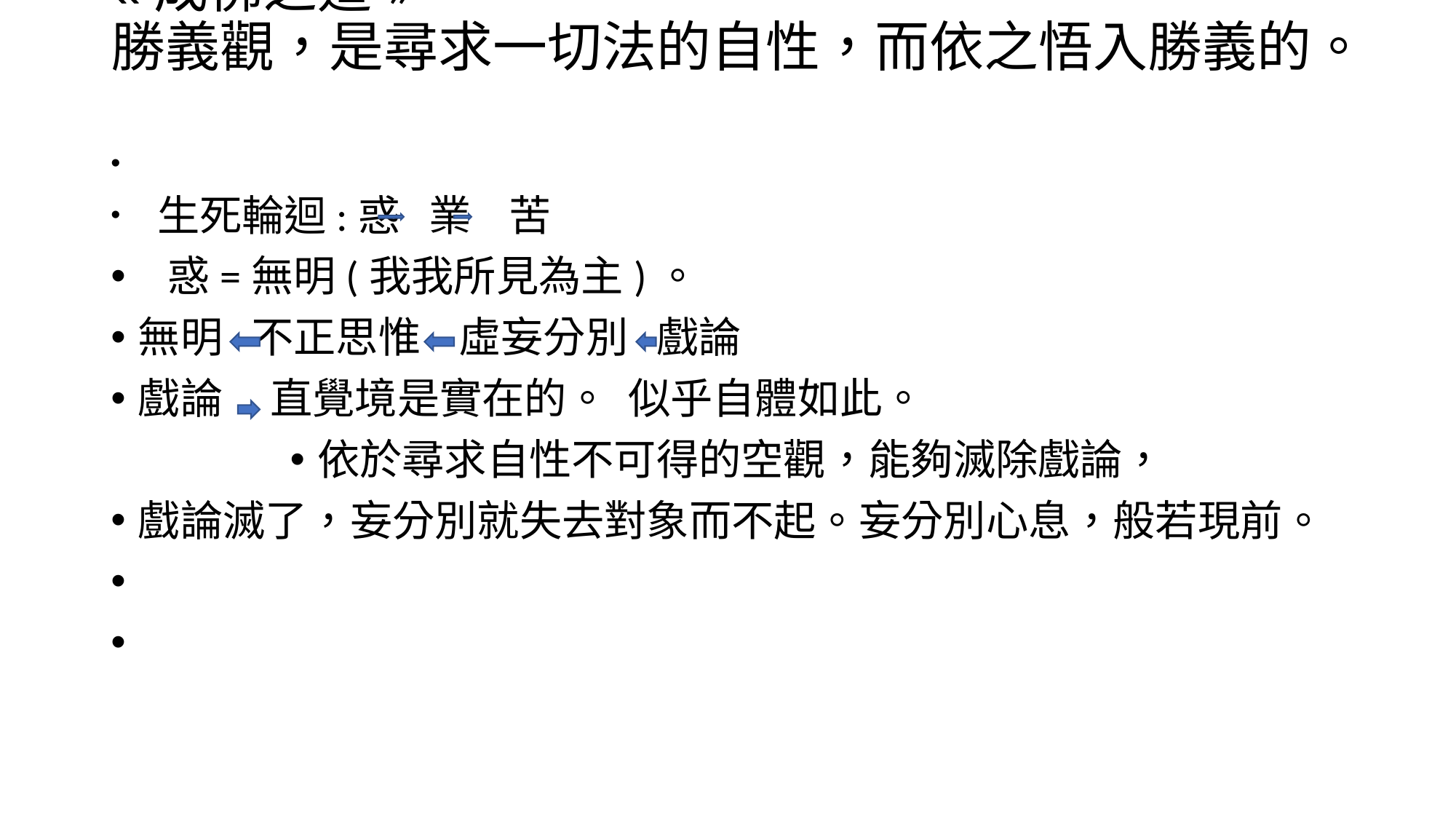

# «成佛之道» 勝義觀，是尋求一切法的自性，而依之悟入勝義的。

  生死輪迴:惑   業    苦
  惑=無明(我我所見為主)。
無明   不正思惟    虛妄分別   戲論
戲論     直覺境是實在的。  似乎自體如此。
依於尋求自性不可得的空觀，能夠滅除戲論，
戲論滅了，妄分別就失去對象而不起。妄分別心息，般若現前。